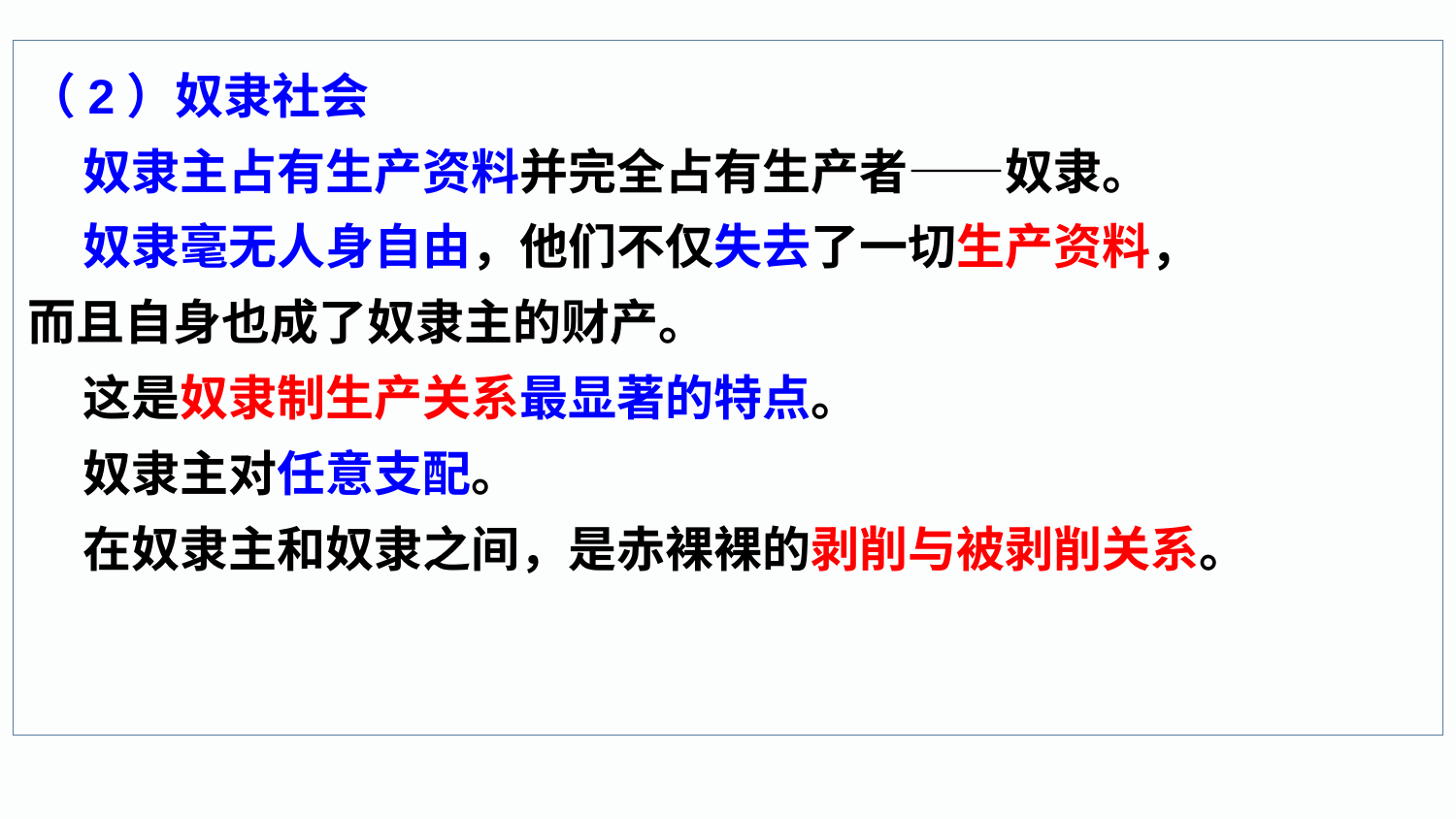

（2）奴隶社会
    奴隶主占有生产资料并完全占有生产者——奴隶。
    奴隶毫无人身自由，他们不仅失去了一切生产资料，
而且自身也成了奴隶主的财产。
    这是奴隶制生产关系最显著的特点。
    奴隶主对任意支配。
    在奴隶主和奴隶之间，是赤裸裸的剥削与被剥削关系。